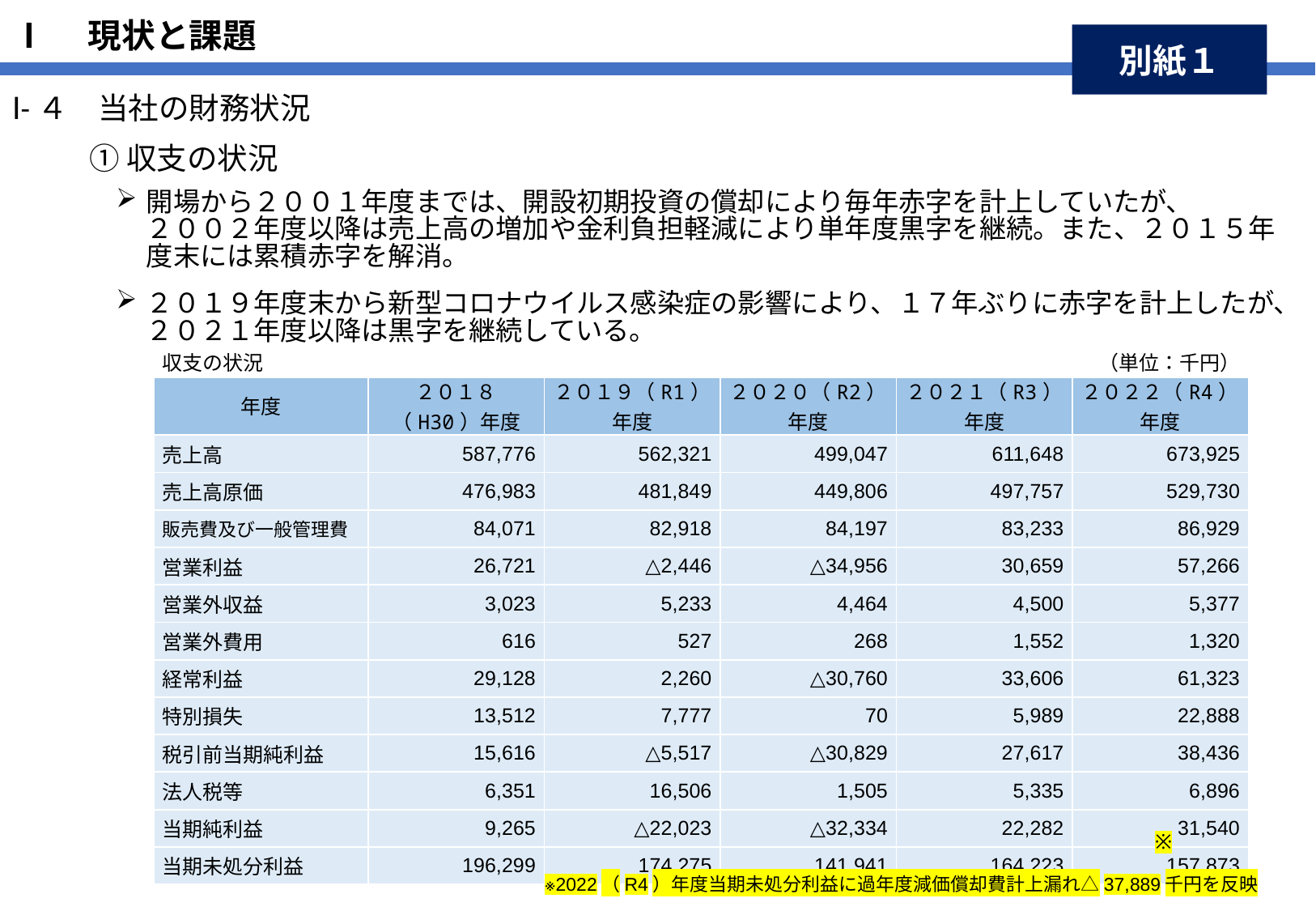

# Ⅰ　現状と課題
別紙１

Ⅰ-４　当社の財務状況
　　① 収支の状況
開場から２００１年度までは、開設初期投資の償却により毎年赤字を計上していたが、　　　２００２年度以降は売上高の増加や金利負担軽減により単年度黒字を継続。また、２０１５年度末には累積赤字を解消。
２０１９年度末から新型コロナウイルス感染症の影響により、１７年ぶりに赤字を計上したが、２０２１年度以降は黒字を継続している。
| 収支の状況 |  |  |  |  | （単位：千円） |
| --- | --- | --- | --- | --- | --- |
| 年度 | ２０１８（H30）年度 | ２０１９（R1）年度 | ２０２０（R2）年度 | ２０２１（R3）年度 | ２０２２（R4）年度 |
| 売上高 | 587,776 | 562,321 | 499,047 | 611,648 | 673,925 |
| 売上高原価 | 476,983 | 481,849 | 449,806 | 497,757 | 529,730 |
| 販売費及び一般管理費 | 84,071 | 82,918 | 84,197 | 83,233 | 86,929 |
| 営業利益 | 26,721 | △2,446 | △34,956 | 30,659 | 57,266 |
| 営業外収益 | 3,023 | 5,233 | 4,464 | 4,500 | 5,377 |
| 営業外費用 | 616 | 527 | 268 | 1,552 | 1,320 |
| 経常利益 | 29,128 | 2,260 | △30,760 | 33,606 | 61,323 |
| 特別損失 | 13,512 | 7,777 | 70 | 5,989 | 22,888 |
| 税引前当期純利益 | 15,616 | △5,517 | △30,829 | 27,617 | 38,436 |
| 法人税等 | 6,351 | 16,506 | 1,505 | 5,335 | 6,896 |
| 当期純利益 | 9,265 | △22,023 | △32,334 | 22,282 | 31,540 |
| 当期未処分利益 | 196,299 | 174,275 | 141,941 | 164,223 | 157,873 |
※
※2022（R4）年度当期未処分利益に過年度減価償却費計上漏れ△37,889千円を反映